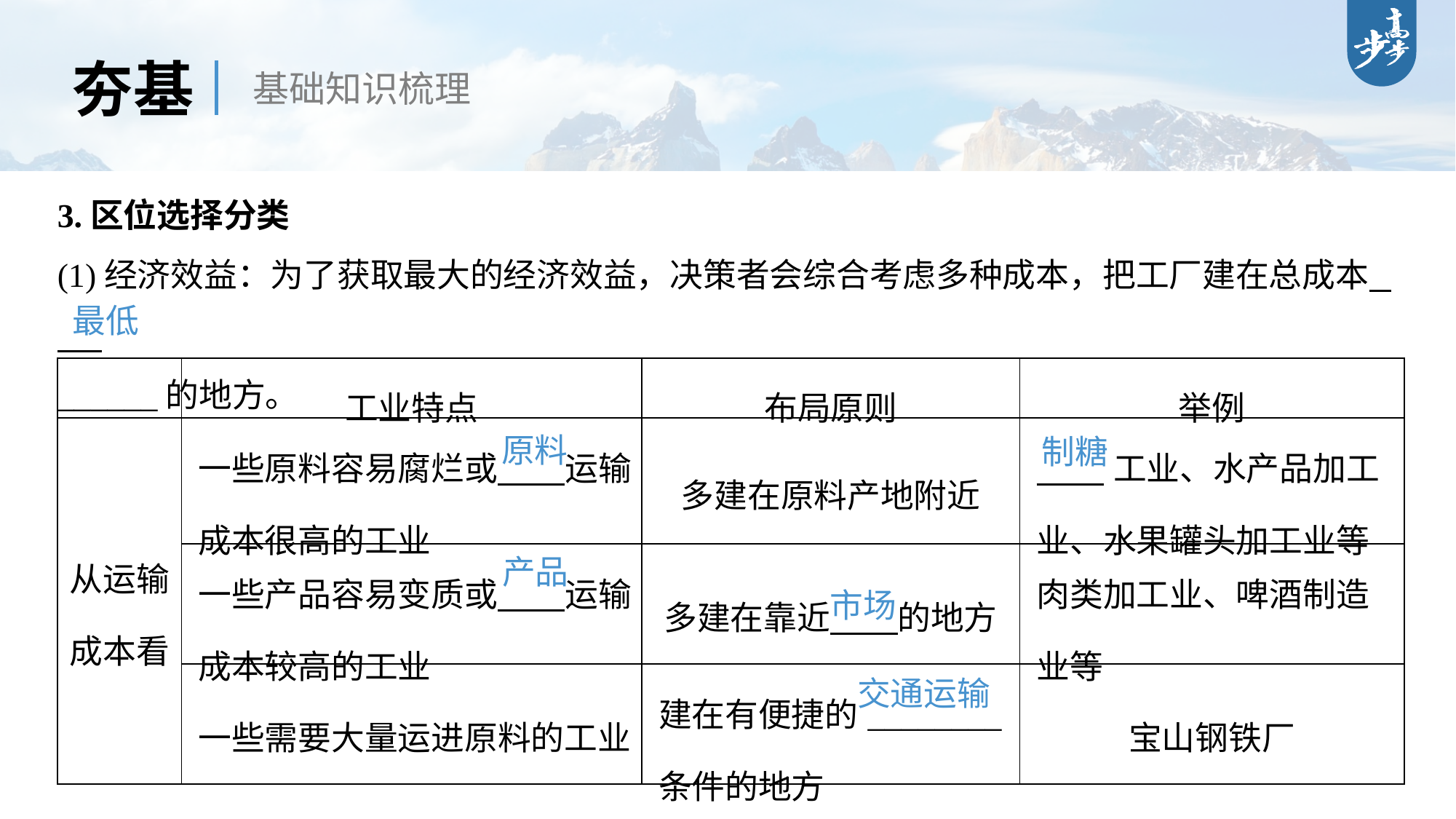

夯基
基础知识梳理
3.区位选择分类
(1)经济效益：为了获取最大的经济效益，决策者会综合考虑多种成本，把工厂建在总成本
______的地方。
最低
|  | 工业特点 | 布局原则 | 举例 |
| --- | --- | --- | --- |
| 从运输 成本看 | 一些原料容易腐烂或 运输成本很高的工业 | 多建在原料产地附近 | 工业、水产品加工业、水果罐头加工业等 |
|  | 一些产品容易变质或 运输成本较高的工业 | 多建在靠近 的地方 | 肉类加工业、啤酒制造业等 |
|  | 一些需要大量运进原料的工业 | 建在有便捷的\_\_\_\_\_\_\_\_条件的地方 | 宝山钢铁厂 |
原料
制糖
产品
市场
交通运输